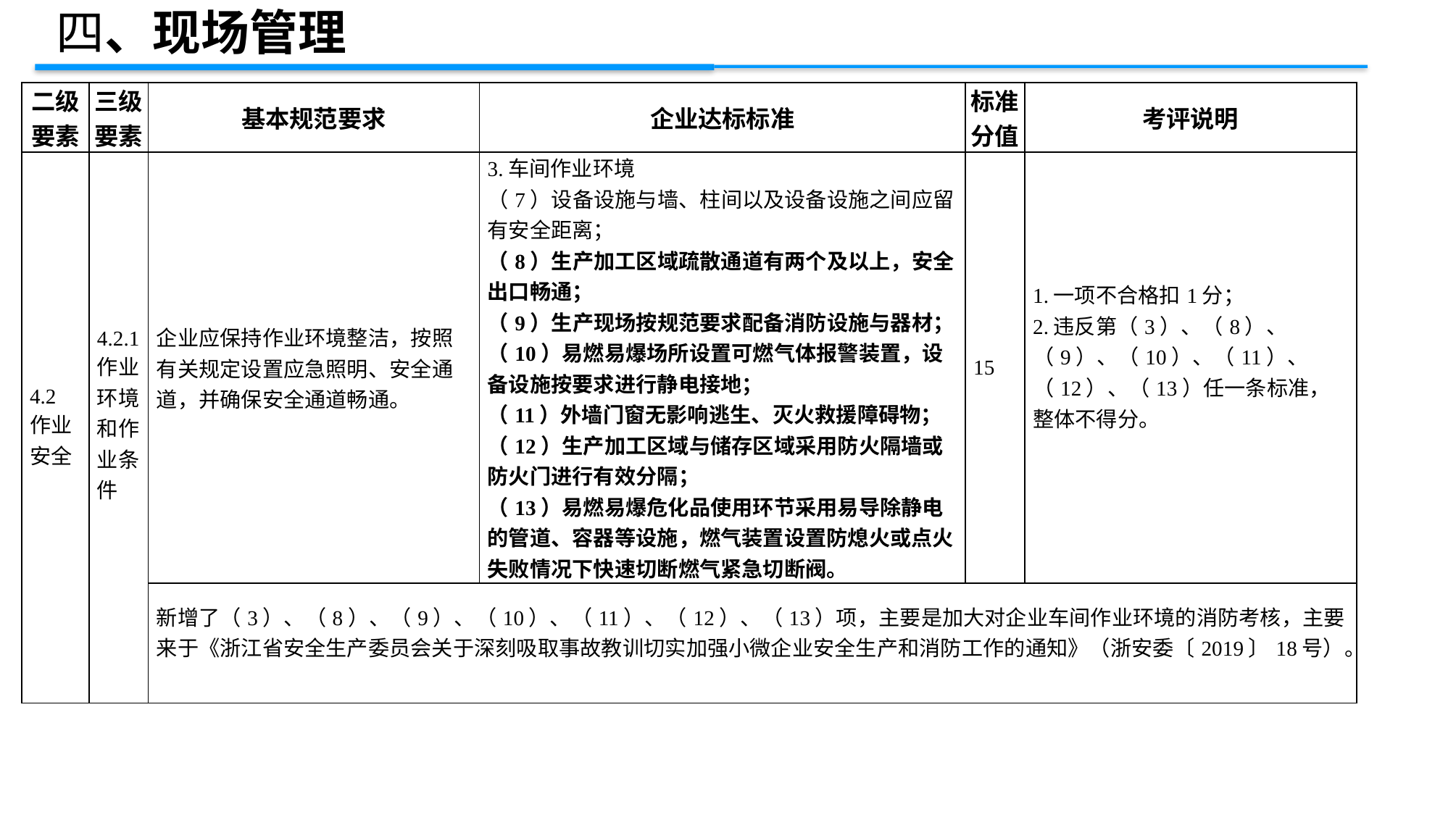

四、现场管理

| 二级 要素 | 三级 要素 | 基本规范要求 | 企业达标标准 | 标准 分值 | 考评说明 |
| --- | --- | --- | --- | --- | --- |
| 4.2作业安全 | 4.2.1作业环境和作业条件 | 企业应保持作业环境整洁，按照有关规定设置应急照明、安全通道，并确保安全通道畅通。 | 3.车间作业环境 （7）设备设施与墙、柱间以及设备设施之间应留有安全距离； （8）生产加工区域疏散通道有两个及以上，安全出口畅通； （9）生产现场按规范要求配备消防设施与器材； （10）易燃易爆场所设置可燃气体报警装置，设备设施按要求进行静电接地； （11）外墙门窗无影响逃生、灭火救援障碍物； （12）生产加工区域与储存区域采用防火隔墙或防火门进行有效分隔； （13）易燃易爆危化品使用环节采用易导除静电的管道、容器等设施，燃气装置设置防熄火或点火失败情况下快速切断燃气紧急切断阀。 | 15 | 1.一项不合格扣1分； 2.违反第（3）、（8）、（9）、（10）、（11）、（12）、（13）任一条标准，整体不得分。 |
|  |  | 新增了（3）、（8）、（9）、（10）、（11）、（12）、（13）项，主要是加大对企业车间作业环境的消防考核，主要来于《浙江省安全生产委员会关于深刻吸取事故教训切实加强小微企业安全生产和消防工作的通知》（浙安委〔2019〕18号）。 |  |  |  |